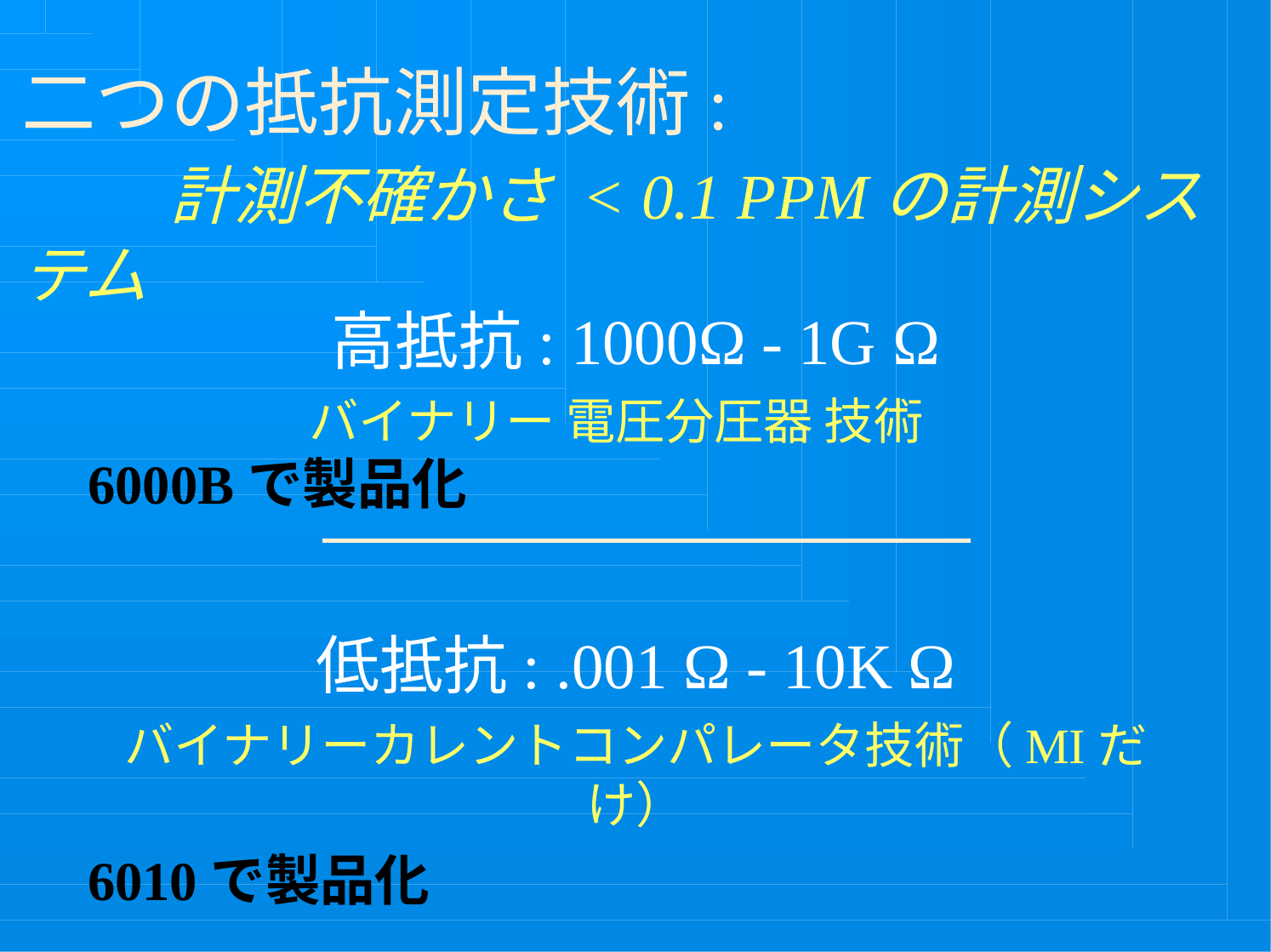

# 二つの抵抗測定技術: 　　計測不確かさ < 0.1 PPMの計測システム

高抵抗: 1000Ω - 1G Ω
バイナリー 電圧分圧器 技術
6000Bで製品化

低抵抗: .001 Ω - 10K Ω
バイナリーカレントコンパレータ技術（MIだけ）
6010で製品化